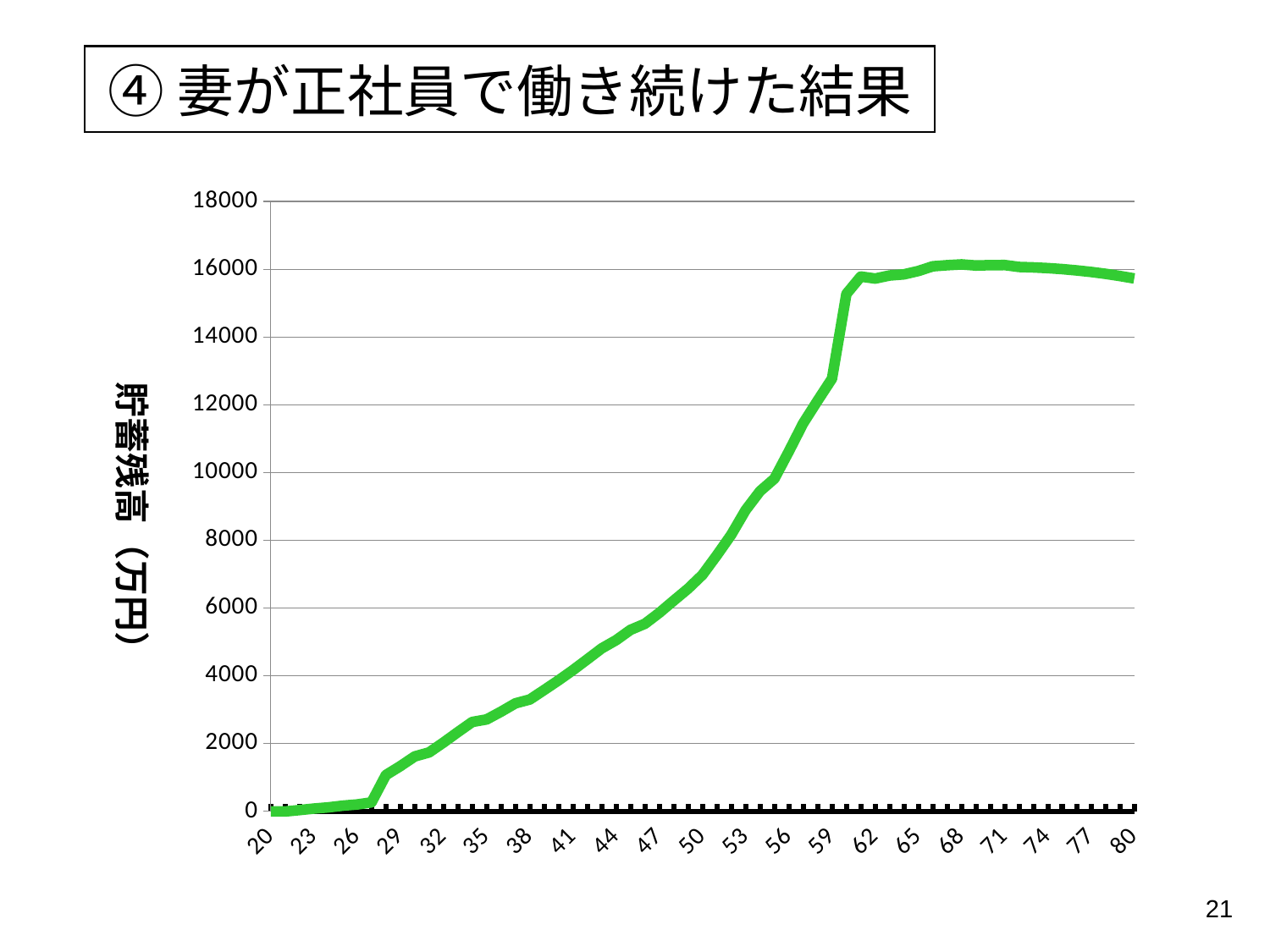

④妻が正社員で働き続けた結果

### Chart

| Category |  |
|---|---|
| 20 | 0.0 |
| 21 | 0.0 |
| 22 | 40.0 |
| 23 | 84.80000000000001 |
| 24 | 119.56800000000001 |
| 25 | 170.27751999999998 |
| 26 | 206.30777519999998 |
| 27 | 267.8438566479999 |
| 28 | 1073.7385222149599 |
| 29 | 1336.3340277489278 |
| 30 | 1621.9313984489168 |
| 31 | 1742.446690269905 |
| 32 | 2034.6114408455194 |
| 33 | 2340.8811339384138 |
| 34 | 2639.72583782408 |
| 35 | 2714.8306612263223 |
| 36 | 2943.496223298632 |
| 37 | 3190.2391380804743 |
| 38 | 3303.592513870078 |
| 39 | 3584.106467968953 |
| 40 | 3870.3486572671104 |
| 41 | 4170.904825152041 |
| 42 | 4490.379365239507 |
| 43 | 4813.395902438905 |
| 44 | 5054.597891881779 |
| 45 | 5356.849236257995 |
| 46 | 5537.634922120518 |
| 47 | 5859.661675737081 |
| 48 | 6220.658639083849 |
| 49 | 6574.378066595144 |
| 50 | 6980.596043301215 |
| 51 | 7558.881126080311 |
| 52 | 8164.126761342772 |
| 53 | 8893.32176566309 |
| 54 | 9452.084620113048 |
| 55 | 9820.956360196491 |
| 56 | 10621.307332482427 |
| 57 | 11454.138095536977 |
| 58 | 12120.480348315139 |
| 59 | 12771.397886845269 |
| 60 | 15270.039555300616 |
| 61 | 15783.34592511226 |
| 62 | 15723.870931584215 |
| 63 | 15814.542438185665 |
| 64 | 15848.631374919096 |
| 65 | 15947.006090387198 |
| 66 | 16085.732300164695 |
| 67 | 16117.473034137709 |
| 68 | 16142.088582790195 |
| 69 | 16109.436442415741 |
| 70 | 16119.37125923377 |
| 71 | 16121.7447723882 |
| 72 | 16066.405755805677 |
| 73 | 16053.199958891533 |
| 74 | 16031.97004603909 |
| 75 | 16002.55553492958 |
| 76 | 15964.792733597917 |
| 77 | 15918.514676239614 |
| 78 | 15863.55105773413 |
| 79 | 15799.728166858555 |
| 80 | 15726.868818165445 |
21